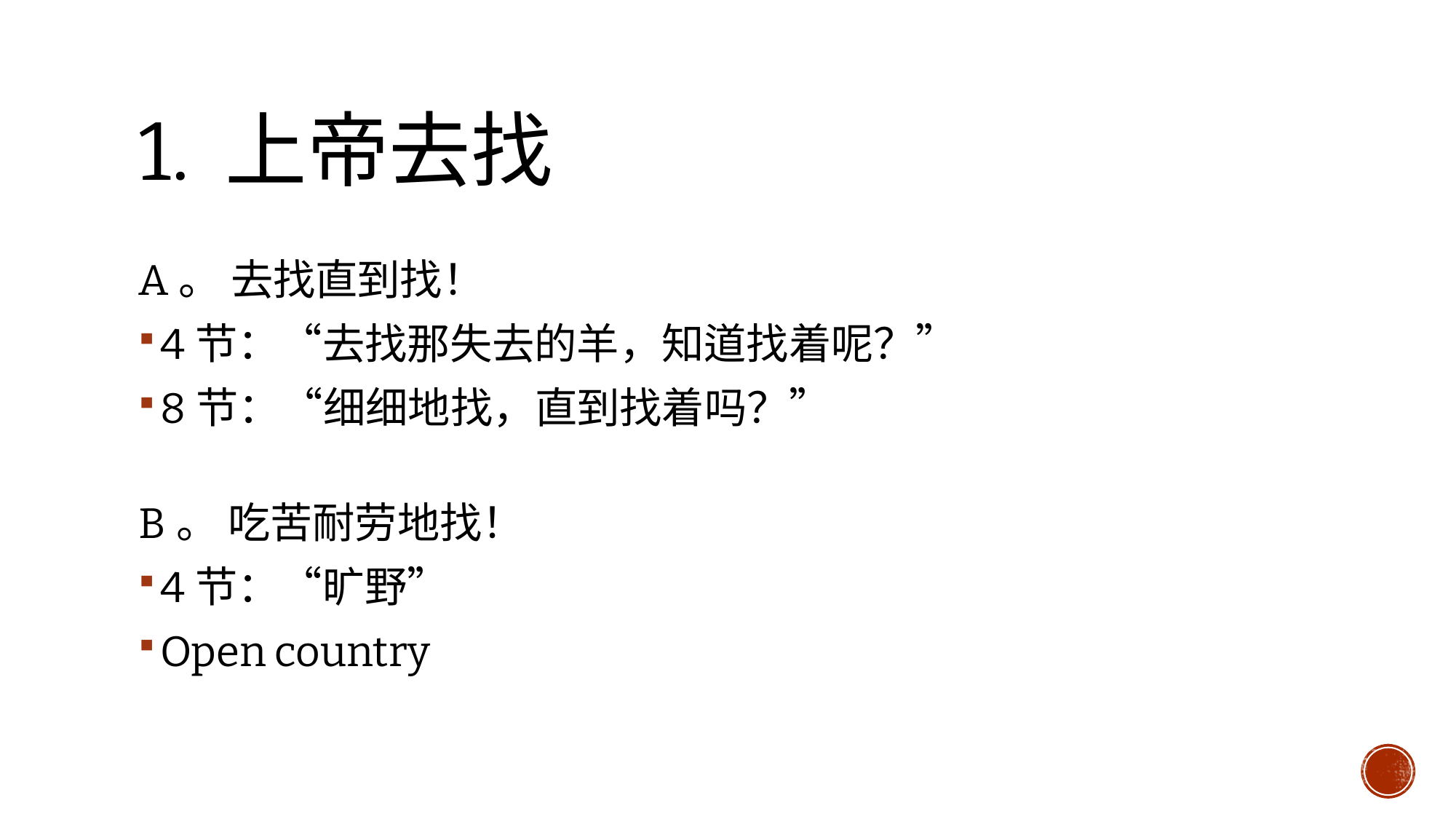

# 1. 上帝去找
A。 去找直到找！
4节：“去找那失去的羊，知道找着呢？”
8节：“细细地找，直到找着吗？”

B。 吃苦耐劳地找！
4节：“旷野”
Open country